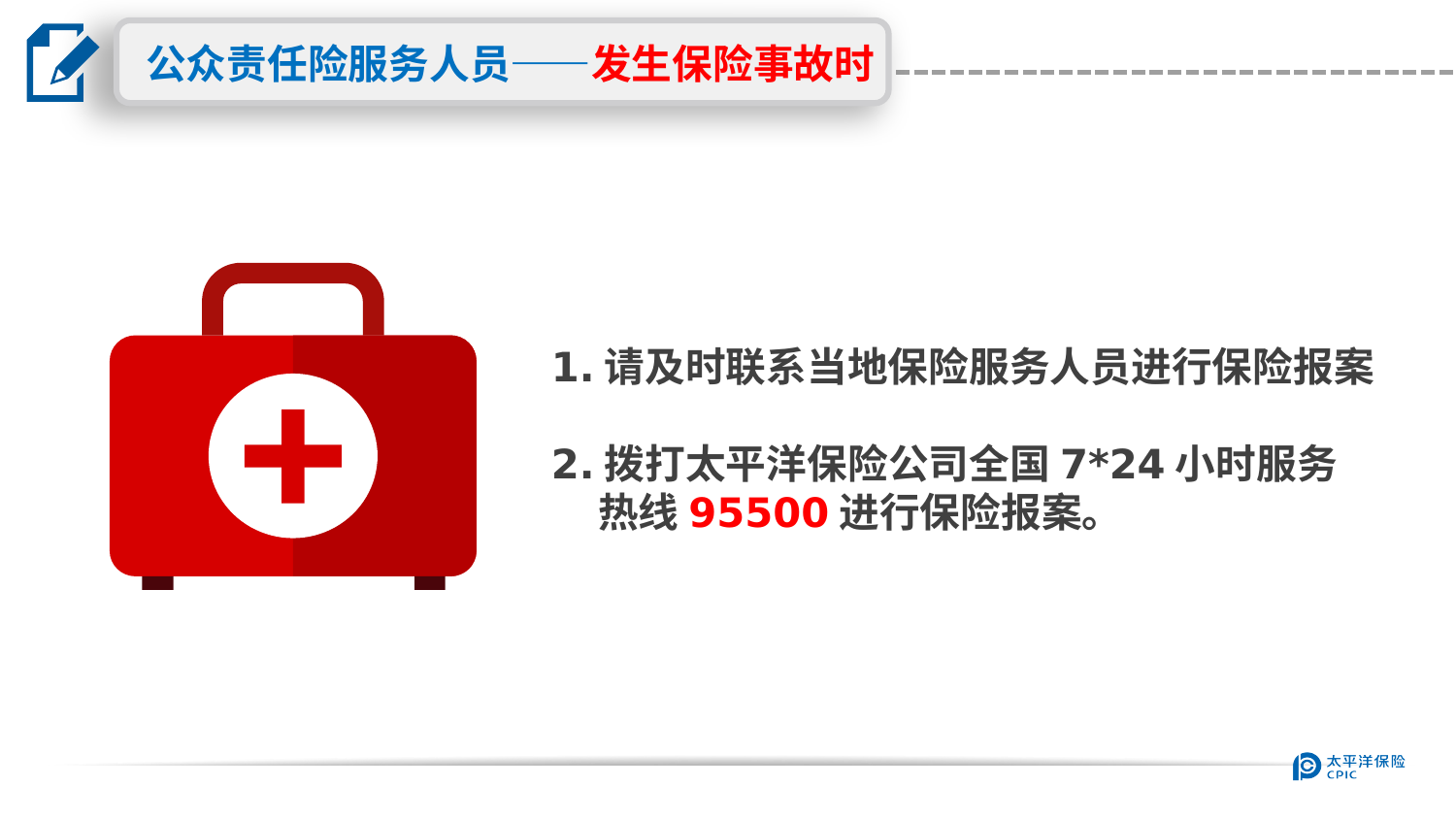

公众责任险服务人员——发生保险事故时

1.请及时联系当地保险服务人员进行保险报案

2.拨打太平洋保险公司全国7*24小时服务
    热线95500进行保险报案。